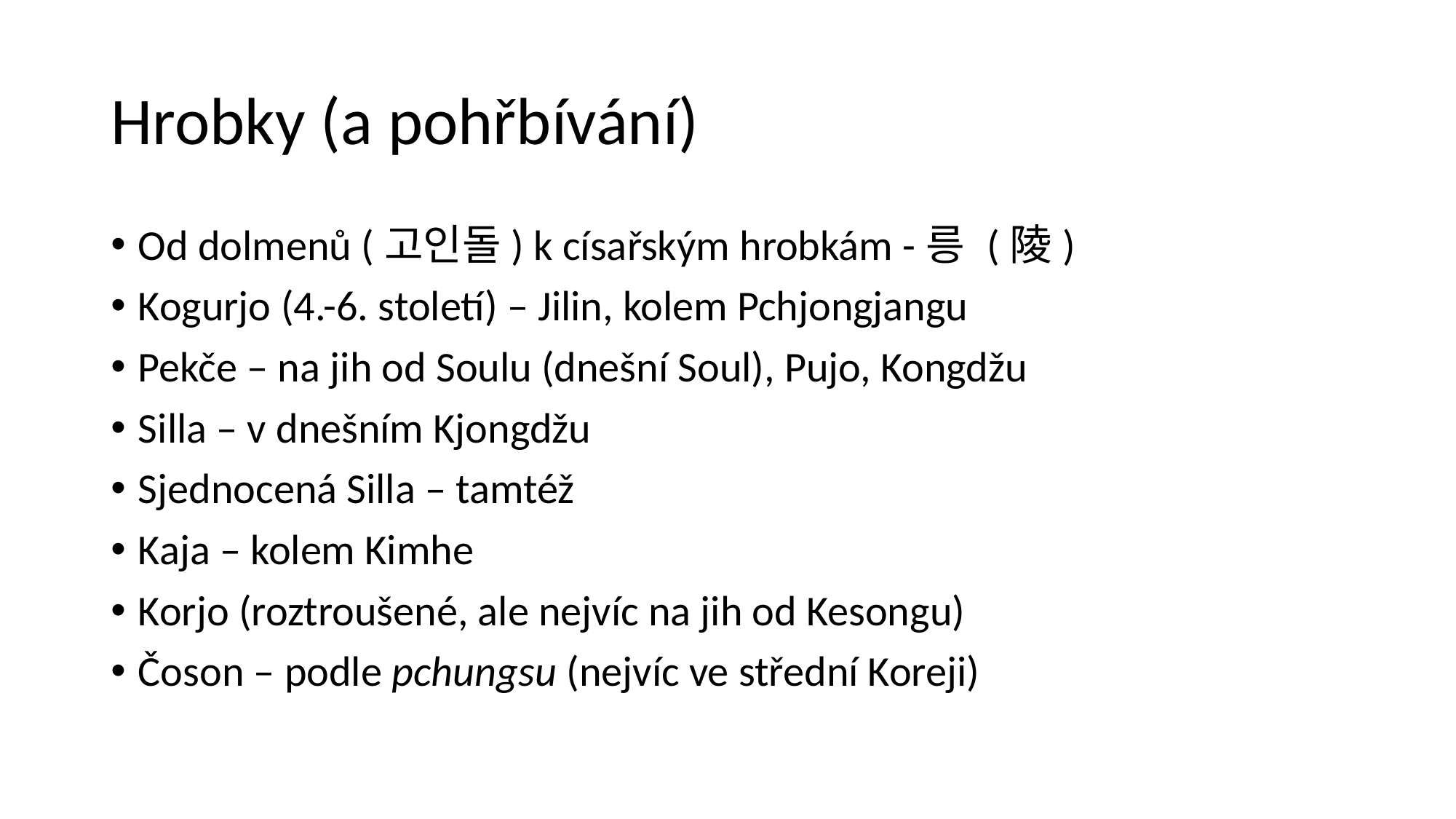

# Hrobky (a pohřbívání)
Od dolmenů (고인돌) k císařským hrobkám -릉 (陵)
Kogurjo (4.-6. století) – Jilin, kolem Pchjongjangu
Pekče – na jih od Soulu (dnešní Soul), Pujo, Kongdžu
Silla – v dnešním Kjongdžu
Sjednocená Silla – tamtéž
Kaja – kolem Kimhe
Korjo (roztroušené, ale nejvíc na jih od Kesongu)
Čoson – podle pchungsu (nejvíc ve střední Koreji)